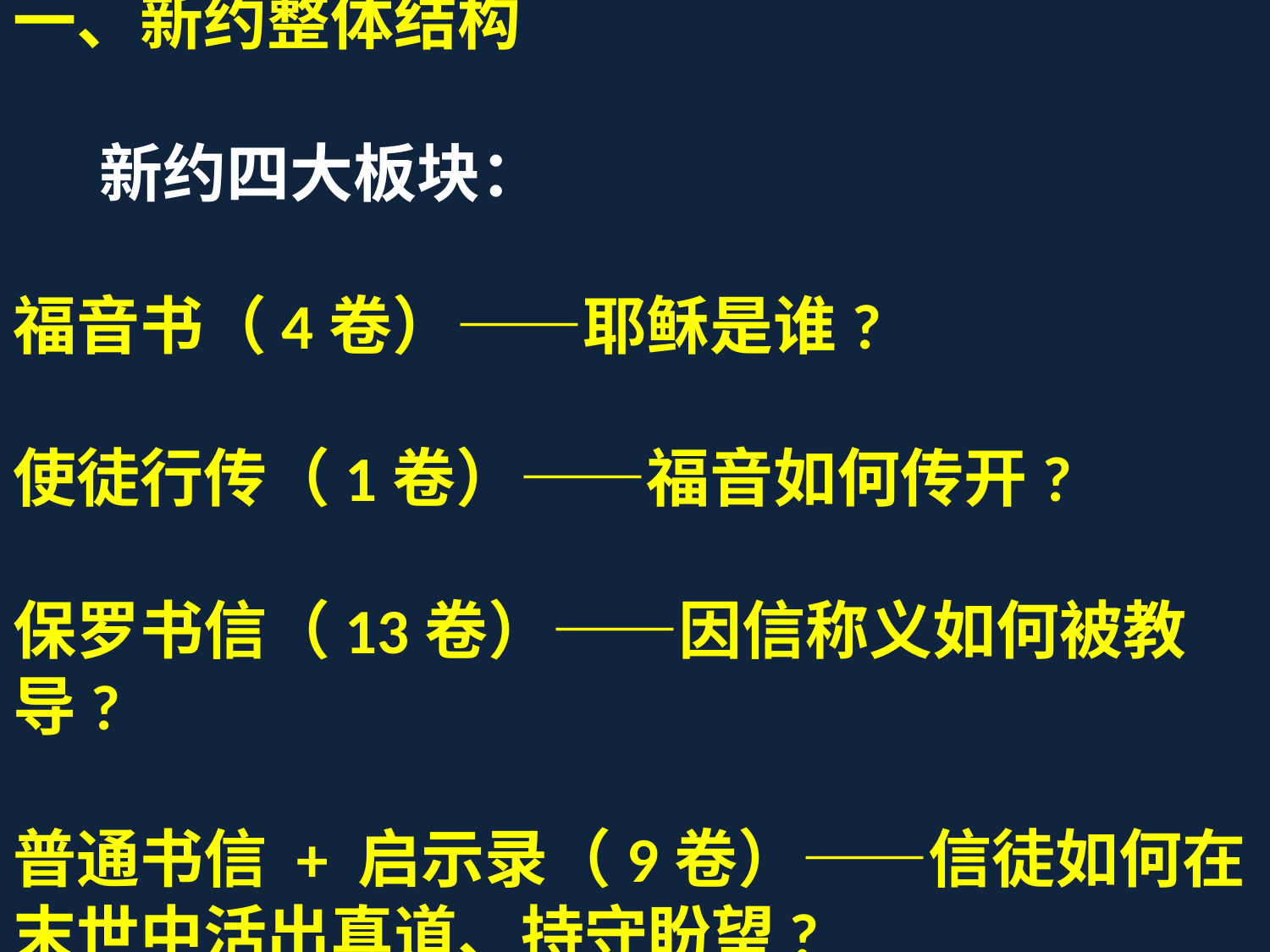

一、新约整体结构

     新约四大板块：

福音书（4卷）——耶稣是谁?

使徒行传（1卷）——福音如何传开?

保罗书信（13卷）——因信称义如何被教导?

普通书信 + 启示录（9卷）——信徒如何在末世中活出真道、持守盼望?